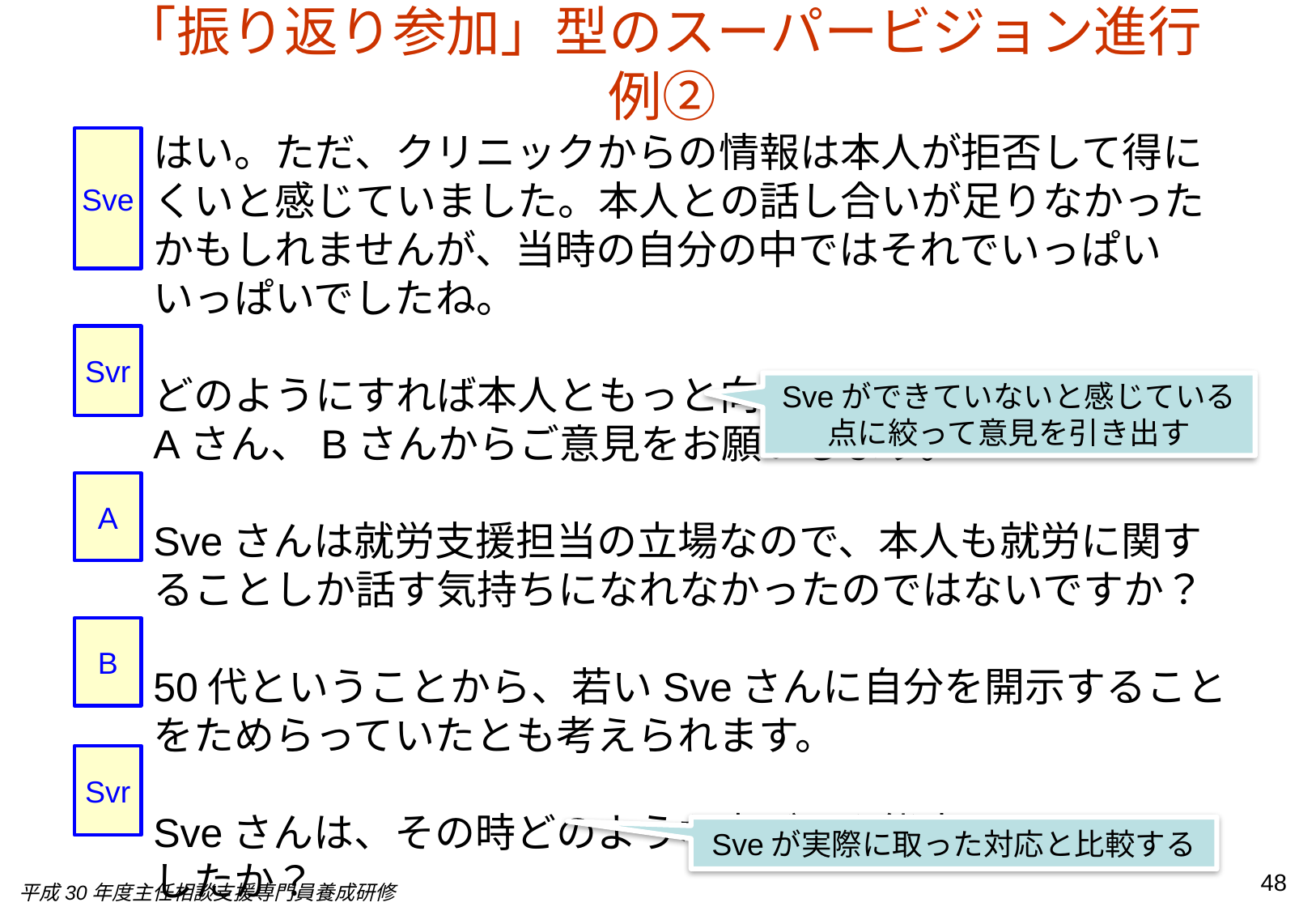

「振り返り参加」型のスーパービジョン進行例②
はい。ただ、クリニックからの情報は本人が拒否して得にくいと感じていました。本人との話し合いが足りなかったかもしれませんが、当時の自分の中ではそれでいっぱいいっぱいでしたね。

どのようにすれば本人ともっと向き合えたのか？について、Aさん、Bさんからご意見をお願いします。

Sveさんは就労支援担当の立場なので、本人も就労に関することしか話す気持ちになれなかったのではないですか？

50代ということから、若いSveさんに自分を開示することをためらっていたとも考えられます。

Sveさんは、その時どのような声がけや態度をとっていましたか？
Sve
Svr
Sveができていないと感じている点に絞って意見を引き出す
A
B
Svr
Sveが実際に取った対応と比較する
48
平成30年度主任相談支援専門員養成研修